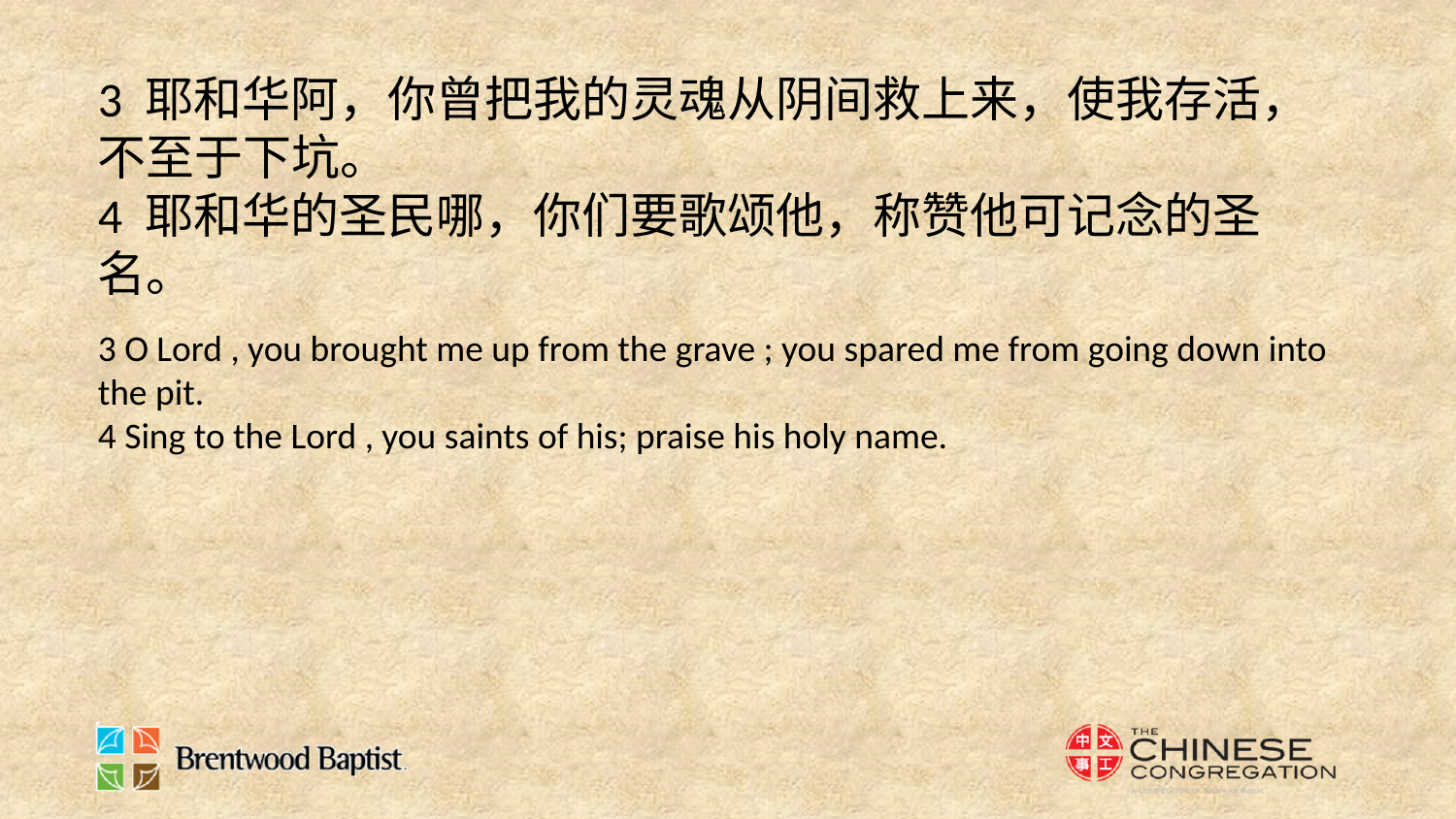

3 耶和华阿，你曾把我的灵魂从阴间救上来，使我存活，不至于下坑。
4 耶和华的圣民哪，你们要歌颂他，称赞他可记念的圣名。

3 O Lord , you brought me up from the grave ; you spared me from going down into the pit.
4 Sing to the Lord , you saints of his; praise his holy name.